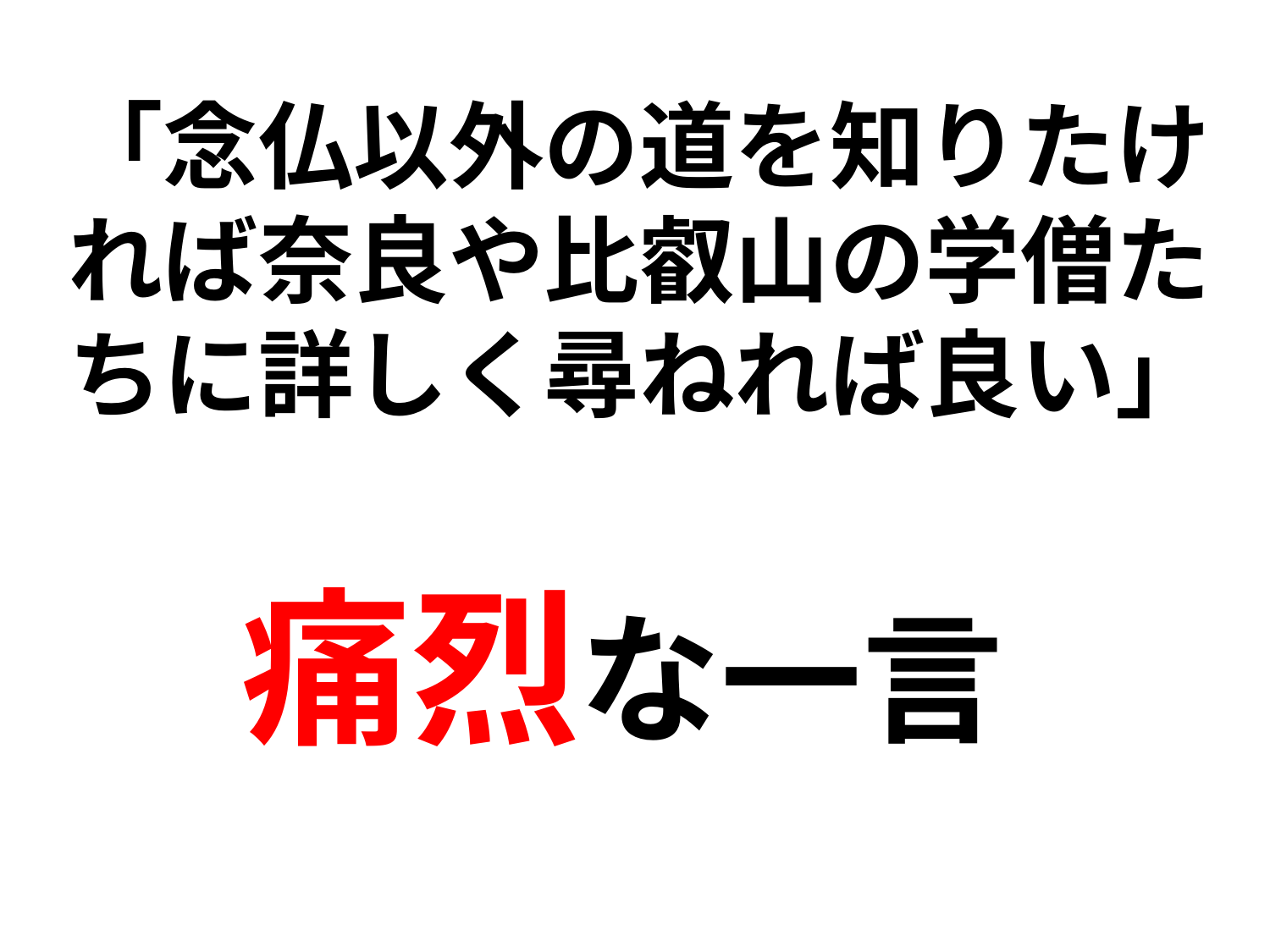

「念仏以外の道を知りたければ奈良や比叡山の学僧たちに詳しく尋ねれば良い」
痛烈な一言